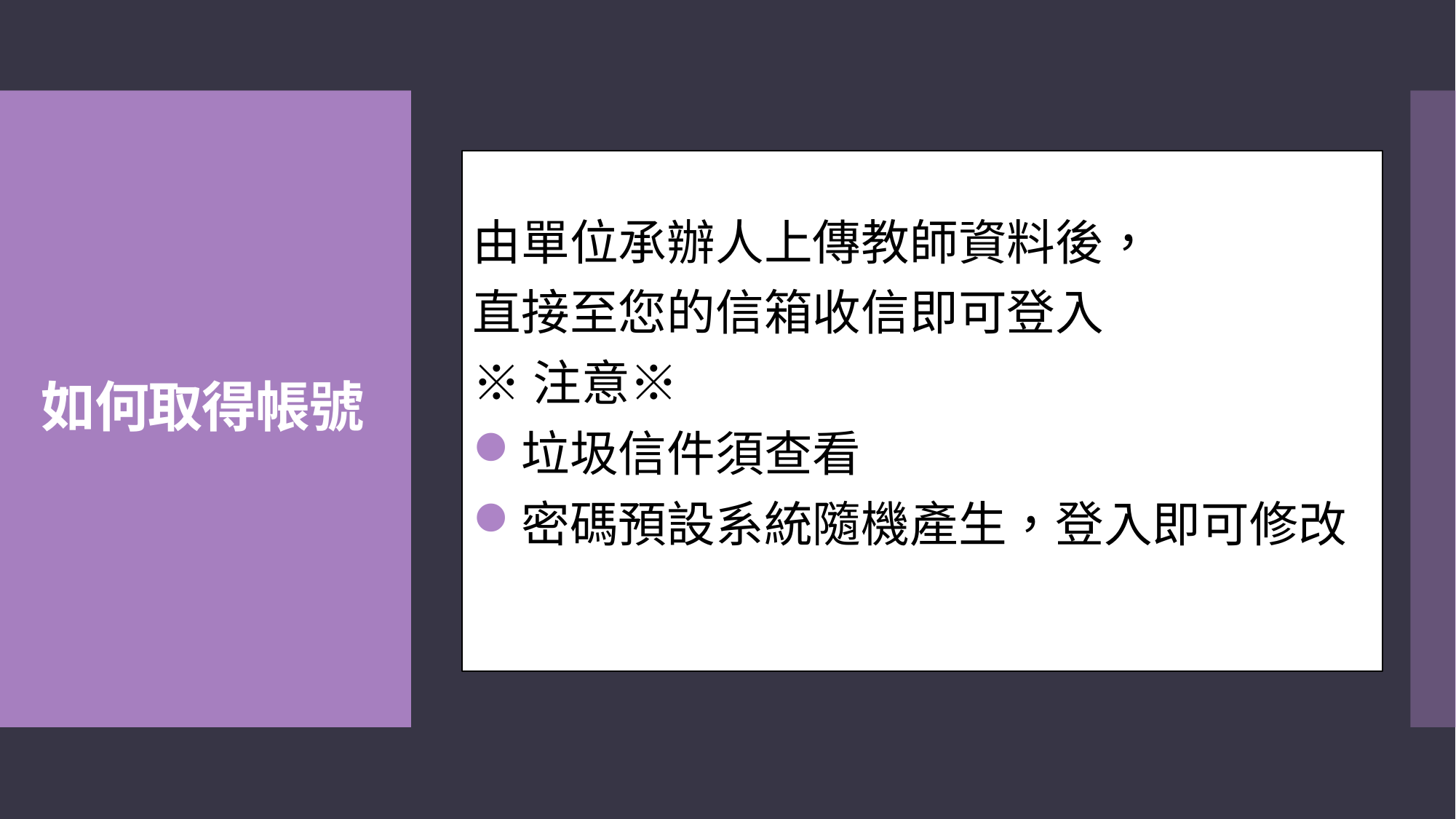

# 如何取得帳號
由單位承辦人上傳教師資料後，
直接至您的信箱收信即可登入
※注意※
垃圾信件須查看
密碼預設系統隨機產生，登入即可修改